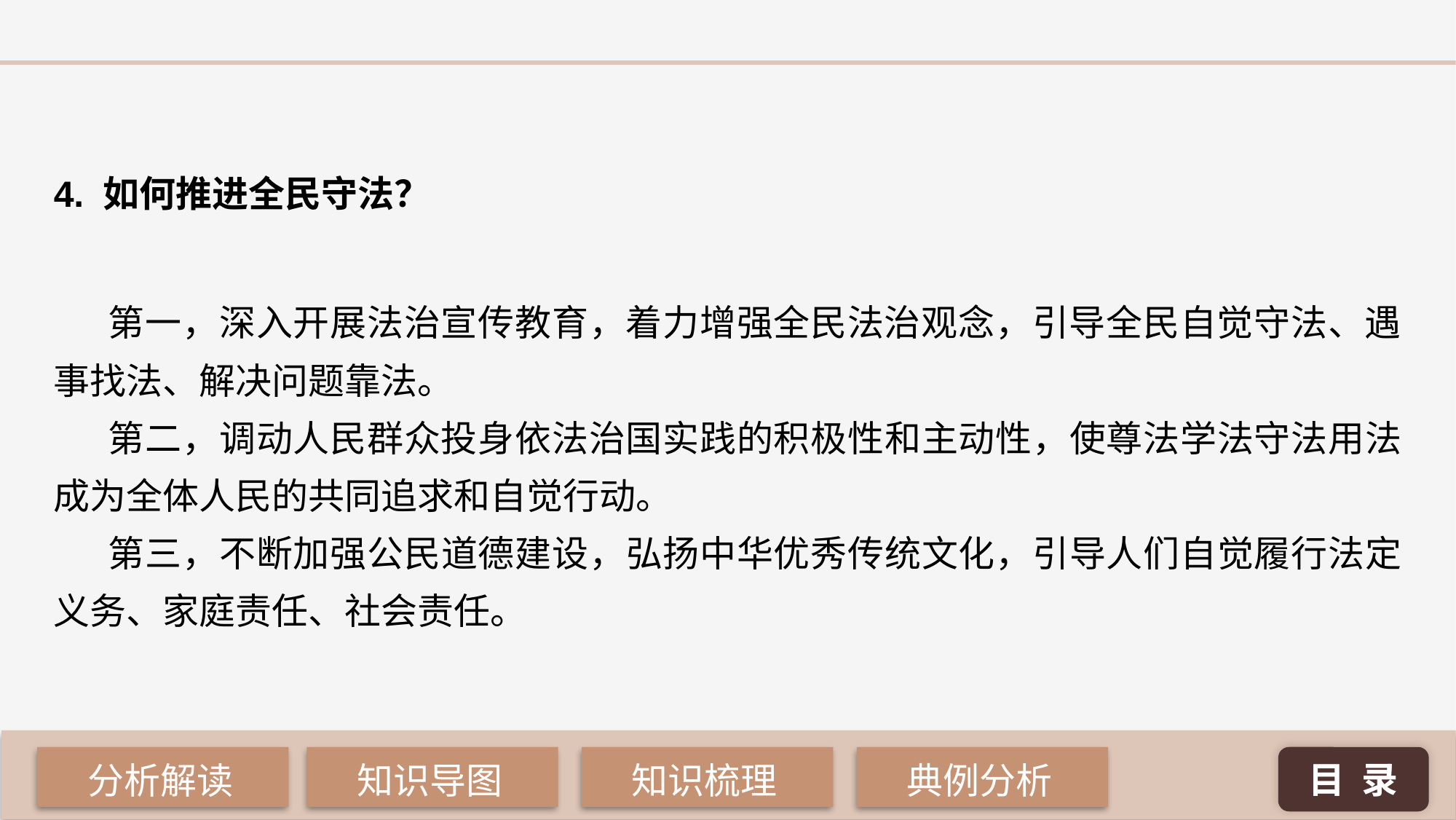

4. 如何推进全民守法？
第一，深入开展法治宣传教育，着力增强全民法治观念，引导全民自觉守法、遇事找法、解决问题靠法。
第二，调动人民群众投身依法治国实践的积极性和主动性，使尊法学法守法用法成为全体人民的共同追求和自觉行动。
第三，不断加强公民道德建设，弘扬中华优秀传统文化，引导人们自觉履行法定义务、家庭责任、社会责任。